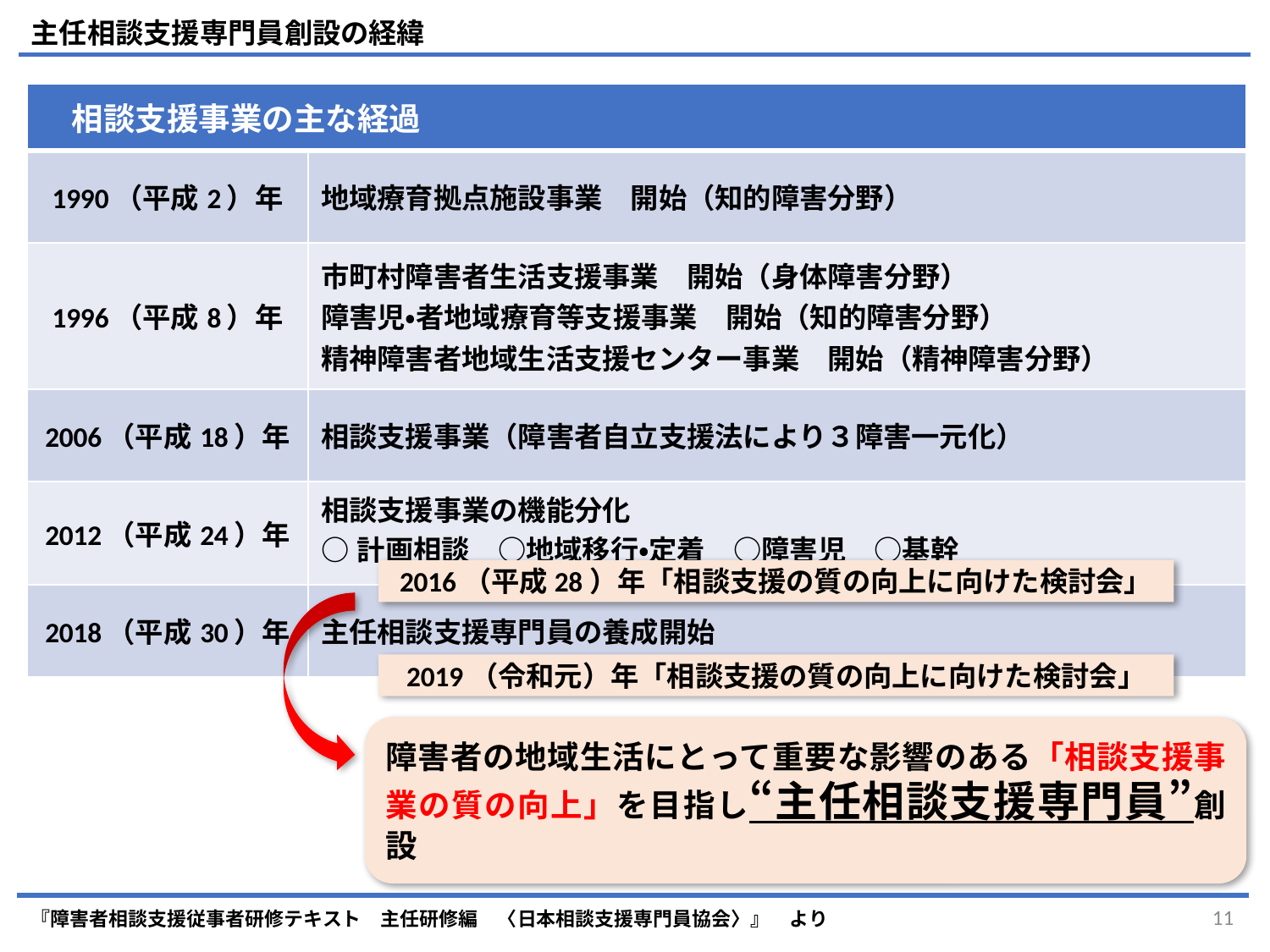

# 主任相談支援専門員創設の経緯
| 相談支援事業の主な経過 |  |
| --- | --- |
| 1990（平成2）年 | 地域療育拠点施設事業　開始（知的障害分野） |
| 1996（平成8）年 | 市町村障害者生活支援事業　開始（身体障害分野） 障害児・者地域療育等支援事業　開始（知的障害分野） 精神障害者地域生活支援センター事業　開始（精神障害分野） |
| 2006（平成18）年 | 相談支援事業（障害者自立支援法により３障害一元化） |
| 2012（平成24）年 | 相談支援事業の機能分化　 ○計画相談　○地域移行・定着　○障害児　○基幹 |
| 2018（平成30）年 | 主任相談支援専門員の養成開始 |
2016（平成28）年「相談支援の質の向上に向けた検討会」

2019（令和元）年「相談支援の質の向上に向けた検討会」
障害者の地域生活にとって重要な影響のある「相談支援事業の質の向上」を目指し“主任相談支援専門員”創設
『障害者相談支援従事者研修テキスト　主任研修編　〈日本相談支援専門員協会〉』　より
11